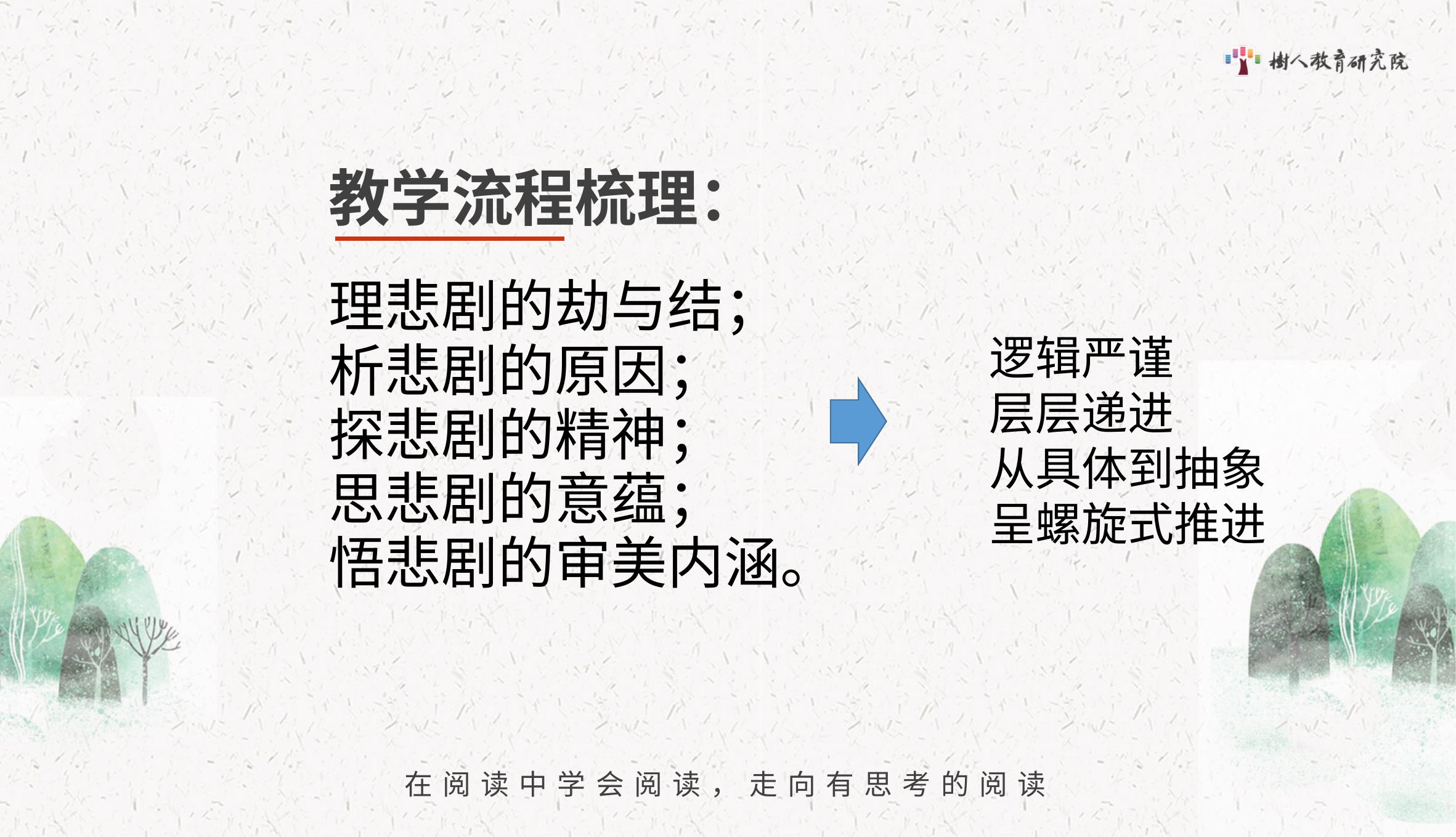

教学流程梳理：
理悲剧的劫与结；
析悲剧的原因；
探悲剧的精神；
思悲剧的意蕴；
悟悲剧的审美内涵。

逻辑严谨
层层递进
从具体到抽象
呈螺旋式推进